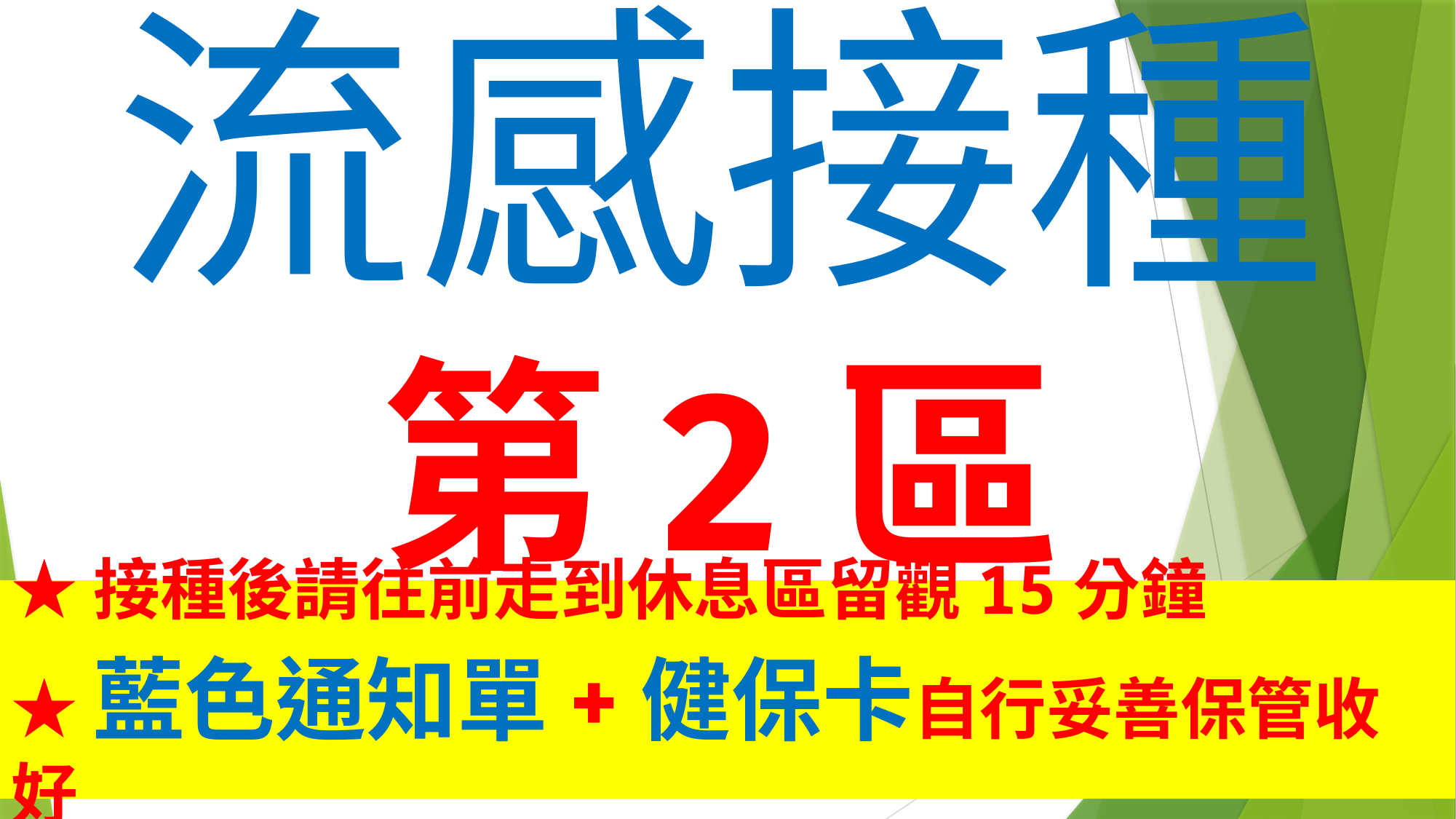

# 流感接種 第2區
★接種後請往前走到休息區留觀15分鐘
★藍色通知單+健保卡自行妥善保管收好